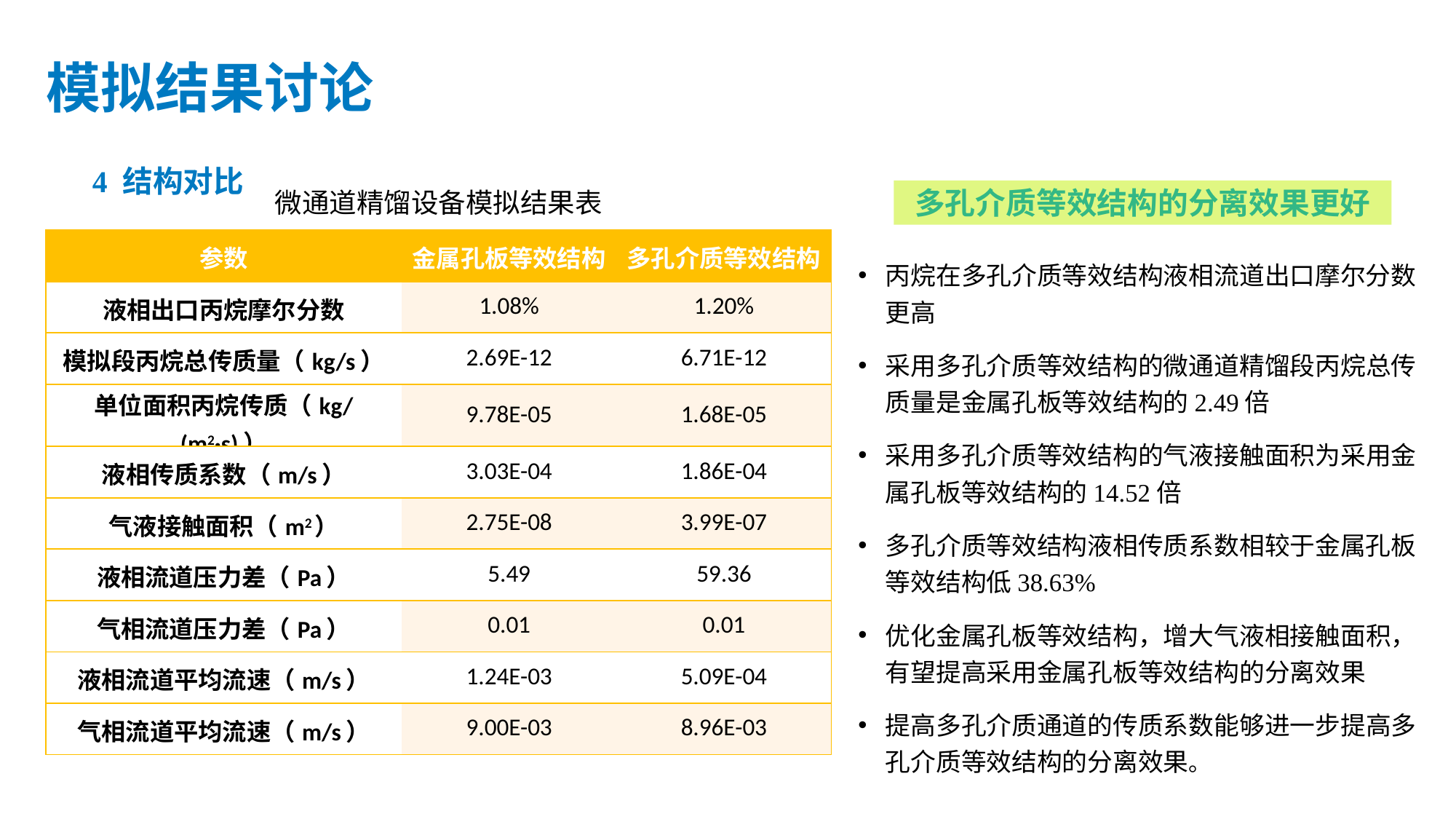

# 模拟结果讨论
4 结构对比
多孔介质等效结构的分离效果更好
微通道精馏设备模拟结果表
| 参数 | 金属孔板等效结构 | 多孔介质等效结构 |
| --- | --- | --- |
| 液相出口丙烷摩尔分数 | 1.08% | 1.20% |
| 模拟段丙烷总传质量（kg/s） | 2.69E-12 | 6.71E-12 |
| 单位面积丙烷传质（kg/(m2·s)） | 9.78E-05 | 1.68E-05 |
| 液相传质系数（m/s） | 3.03E-04 | 1.86E-04 |
| 气液接触面积（m2） | 2.75E-08 | 3.99E-07 |
| 液相流道压力差（Pa） | 5.49 | 59.36 |
| 气相流道压力差（Pa） | 0.01 | 0.01 |
| 液相流道平均流速（m/s） | 1.24E-03 | 5.09E-04 |
| 气相流道平均流速（m/s） | 9.00E-03 | 8.96E-03 |
丙烷在多孔介质等效结构液相流道出口摩尔分数更高
采用多孔介质等效结构的微通道精馏段丙烷总传质量是金属孔板等效结构的2.49倍
采用多孔介质等效结构的气液接触面积为采用金属孔板等效结构的14.52倍
多孔介质等效结构液相传质系数相较于金属孔板等效结构低38.63%
优化金属孔板等效结构，增大气液相接触面积，有望提高采用金属孔板等效结构的分离效果
提高多孔介质通道的传质系数能够进一步提高多孔介质等效结构的分离效果。